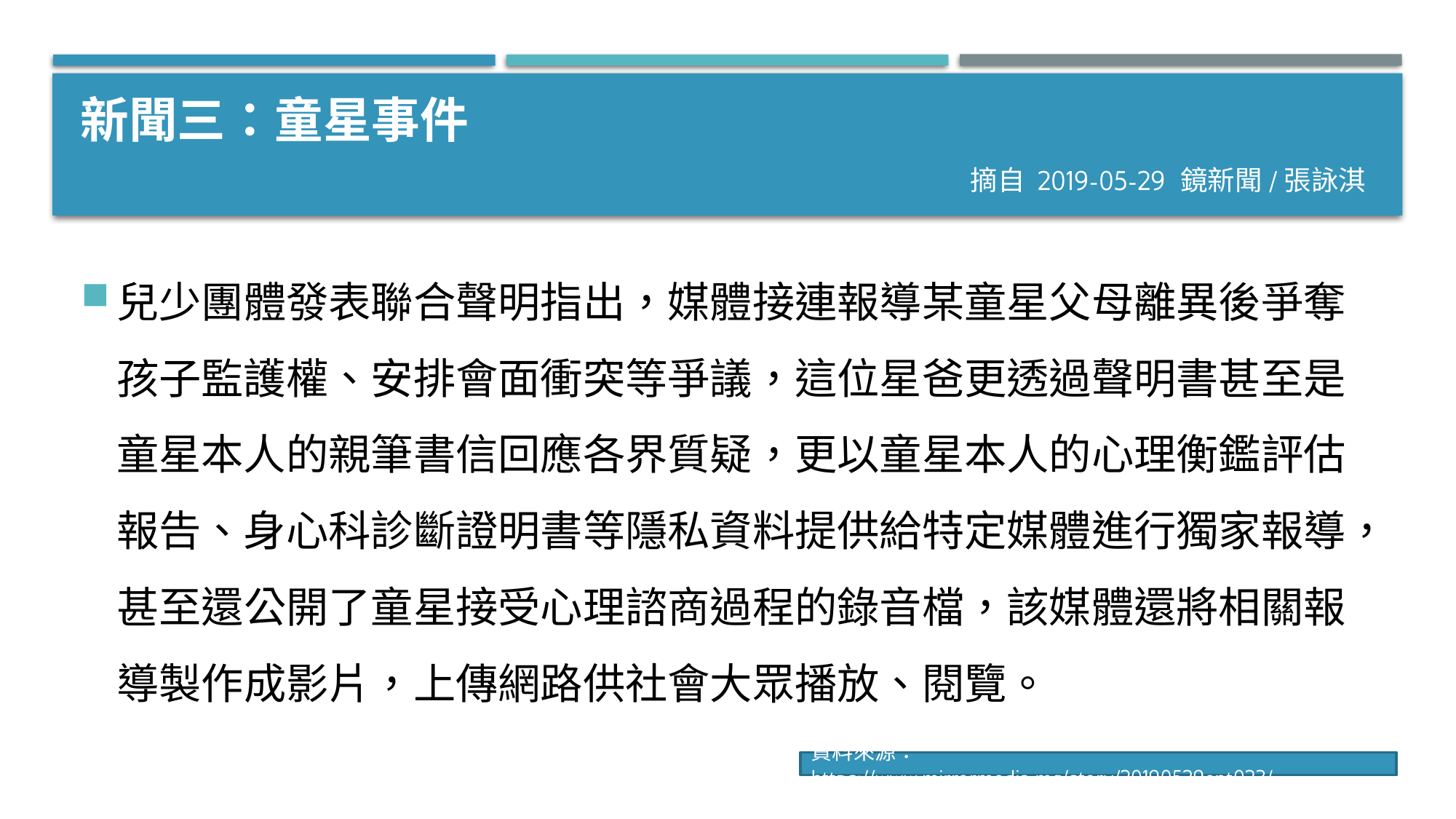

# 新聞三：童星事件 　　　　　　　　　　　　　　　　　　　　　摘自 2019-05-29 鏡新聞/張詠淇
兒少團體發表聯合聲明指出，媒體接連報導某童星父母離異後爭奪孩子監護權、安排會面衝突等爭議，這位星爸更透過聲明書甚至是童星本人的親筆書信回應各界質疑，更以童星本人的心理衡鑑評估報告、身心科診斷證明書等隱私資料提供給特定媒體進行獨家報導，甚至還公開了童星接受心理諮商過程的錄音檔，該媒體還將相關報導製作成影片，上傳網路供社會大眾播放、閱覽。
資料來源： https://www.mirrormedia.mg/story/20190529ent023/